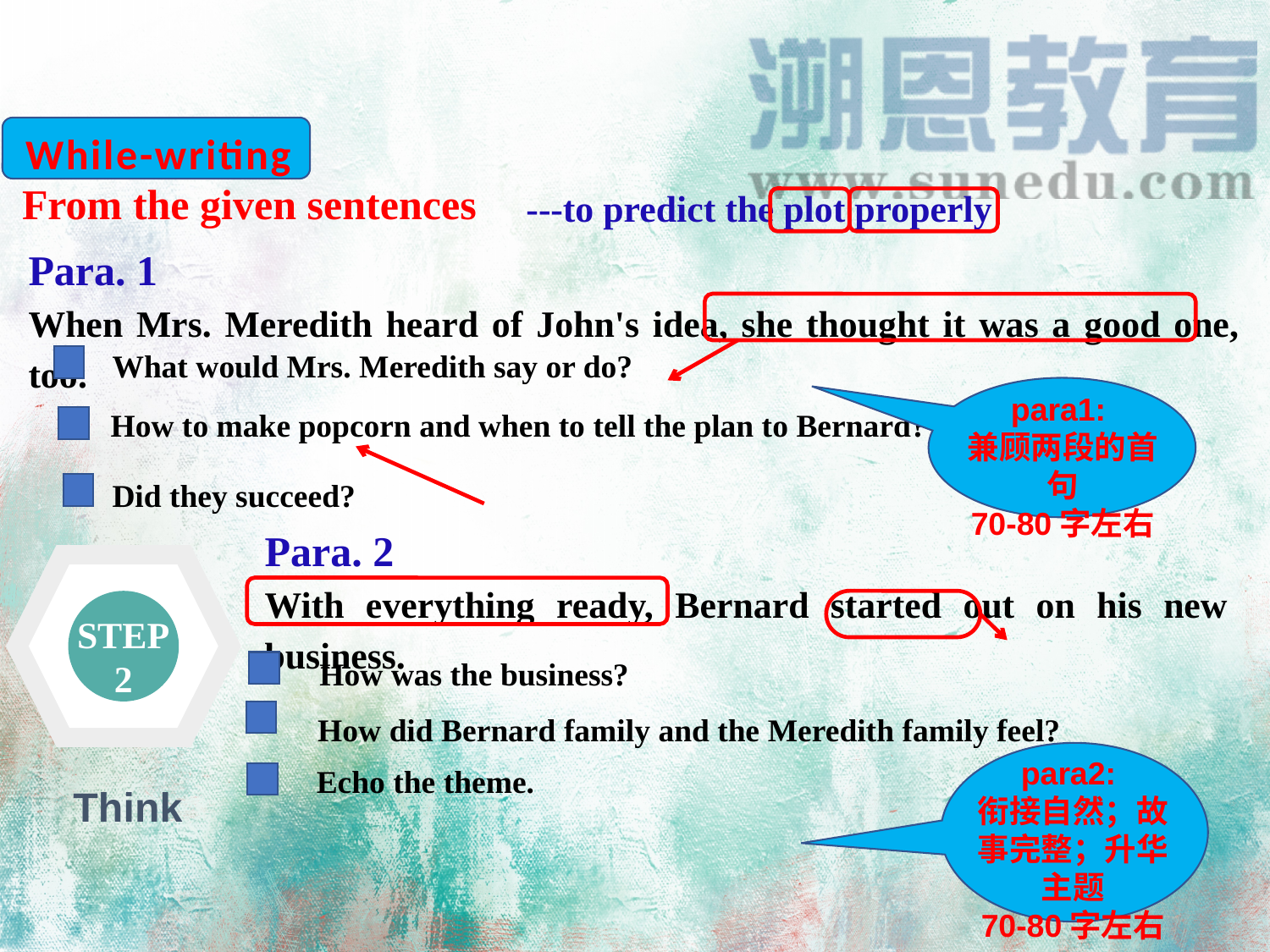

While-writing

From the given sentences
---to predict the plot properly

Para. 1
When Mrs. Meredith heard of John's idea, she thought it was a good one, too.

What would Mrs. Meredith say or do?

para1:
兼顾两段的首句
70-80字左右
How to make popcorn and when to tell the plan to Bernard?

Did they succeed?

Para. 2
With everything ready, Bernard started out on his new business.

Think

STEP
2
How was the business?

How did Bernard family and the Meredith family feel?

para2:
衔接自然；故事完整；升华主题
70-80字左右
Echo the theme.